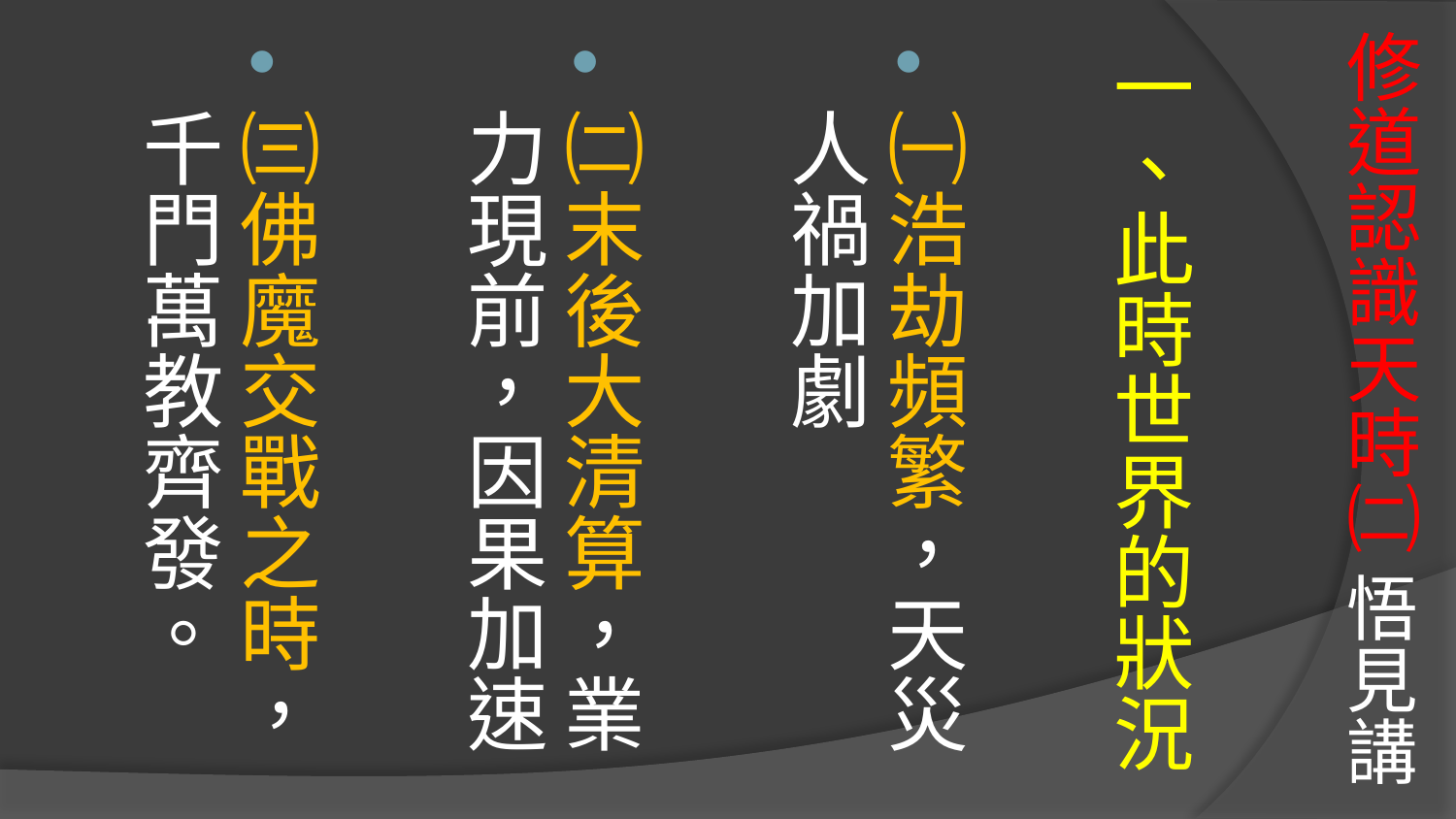

# 修道認識天時㈡ 悟見講
一、此時世界的狀況

㈠浩劫頻繁，天災人禍加劇

㈡末後大清算，業力現前，因果加速

㈢佛魔交戰之時，千門萬教齊發。